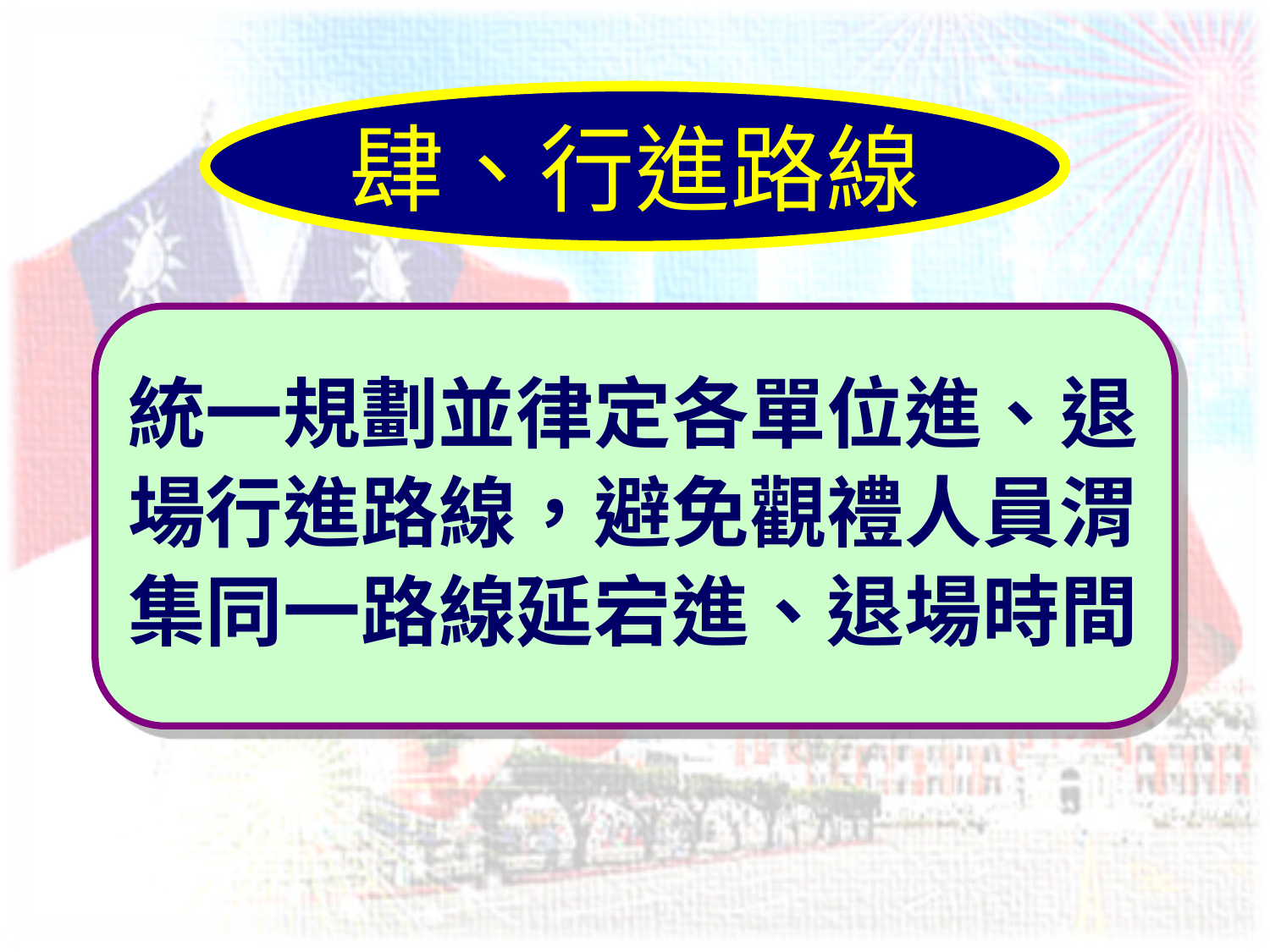

肆、行進路線
統一規劃並律定各單位進、退
場行進路線，避免觀禮人員渭
集同一路線延宕進、退場時間